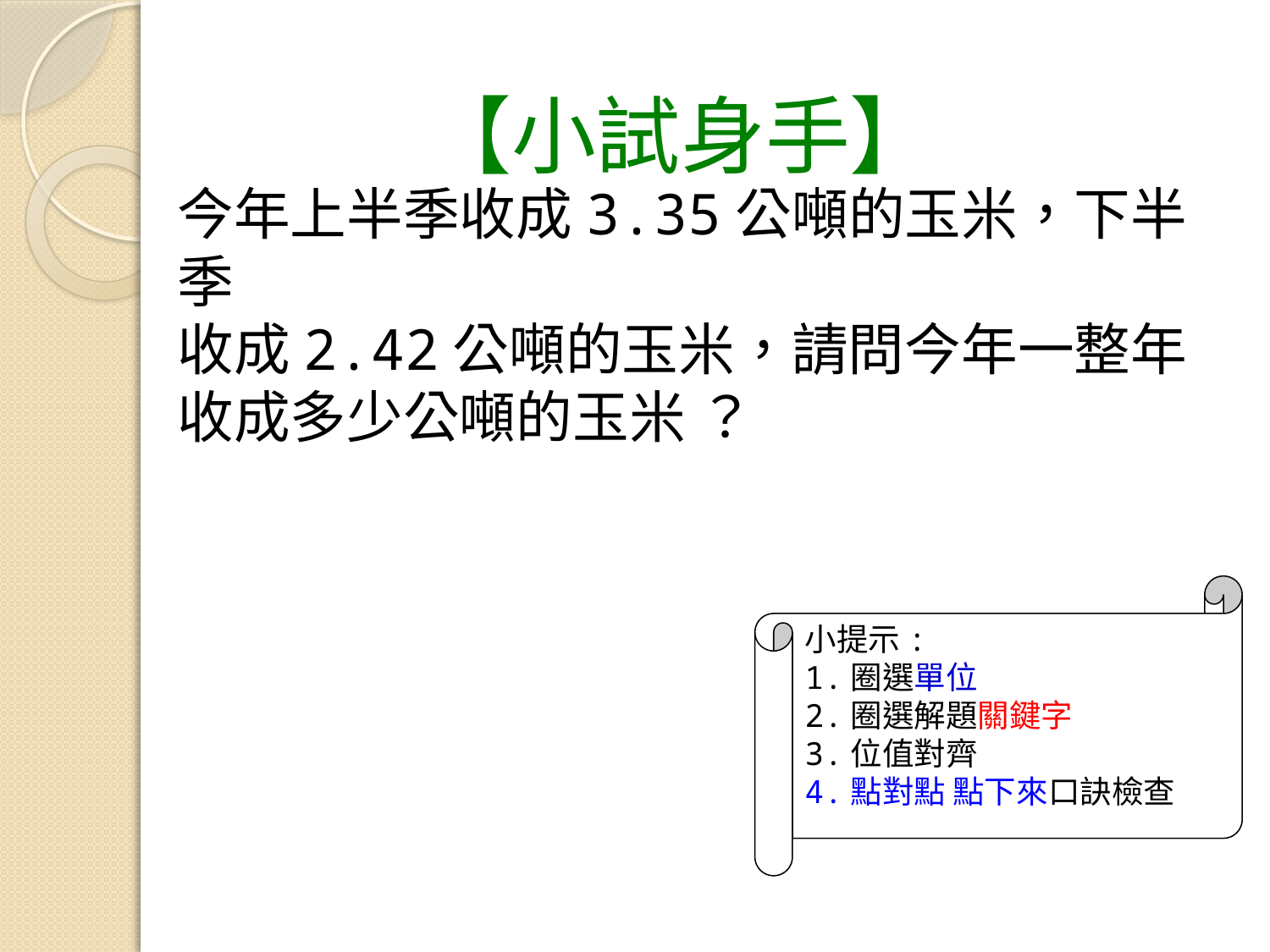

【小試身手】
今年上半季收成3.35公噸的玉米，下半季
收成2.42公噸的玉米，請問今年一整年收成多少公噸的玉米 ？
小提示:
1.圈選單位
2.圈選解題關鍵字
3.位值對齊
4.點對點 點下來口訣檢查